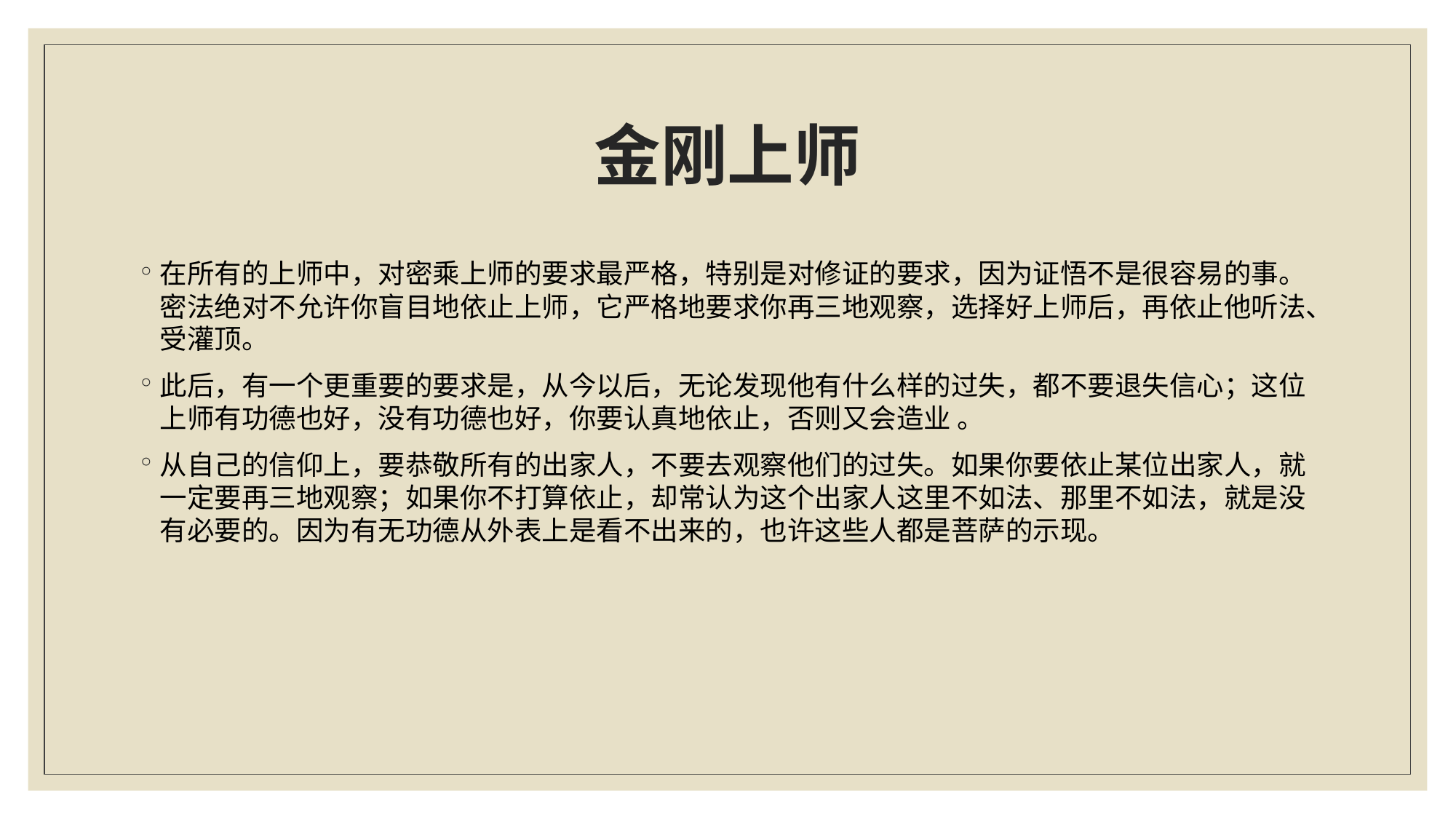

# 金刚上师
在所有的上师中，对密乘上师的要求最严格，特别是对修证的要求，因为证悟不是很容易的事。密法绝对不允许你盲目地依止上师，它严格地要求你再三地观察，选择好上师后，再依止他听法、受灌顶。
此后，有一个更重要的要求是，从今以后，无论发现他有什么样的过失，都不要退失信心；这位上师有功德也好，没有功德也好，你要认真地依止，否则又会造业 。
从自己的信仰上，要恭敬所有的出家人，不要去观察他们的过失。如果你要依止某位出家人，就一定要再三地观察；如果你不打算依止，却常认为这个出家人这里不如法、那里不如法，就是没有必要的。因为有无功德从外表上是看不出来的，也许这些人都是菩萨的示现。